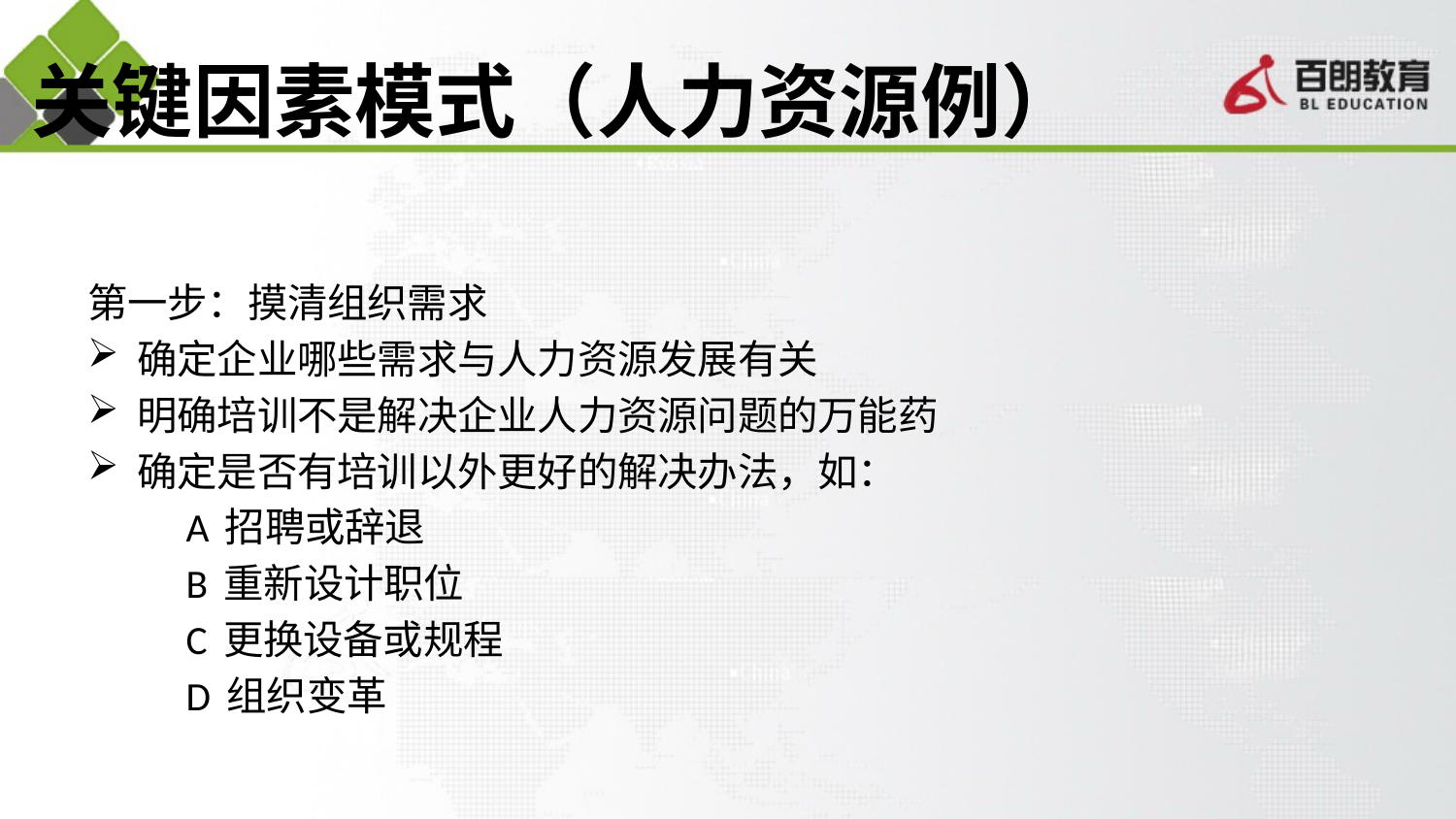

# 关键因素模式（人力资源例）
第一步：摸清组织需求
确定企业哪些需求与人力资源发展有关
明确培训不是解决企业人力资源问题的万能药
确定是否有培训以外更好的解决办法，如：
           A 招聘或辞退
           B 重新设计职位
           C 更换设备或规程
           D 组织变革